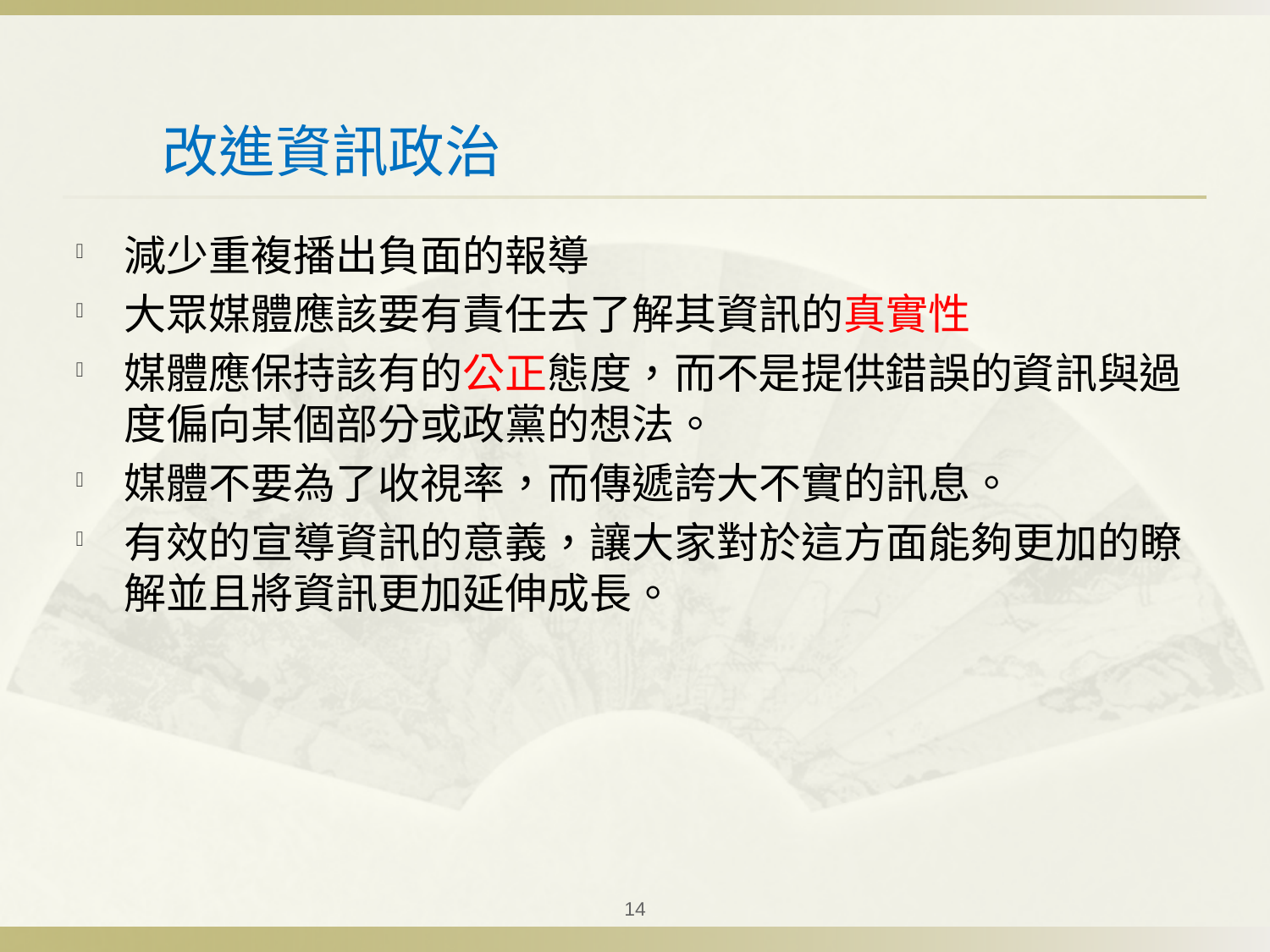

# 改進資訊政治
減少重複播出負面的報導
大眾媒體應該要有責任去了解其資訊的真實性
媒體應保持該有的公正態度，而不是提供錯誤的資訊與過度偏向某個部分或政黨的想法。
媒體不要為了收視率，而傳遞誇大不實的訊息。
有效的宣導資訊的意義，讓大家對於這方面能夠更加的瞭解並且將資訊更加延伸成長。

14